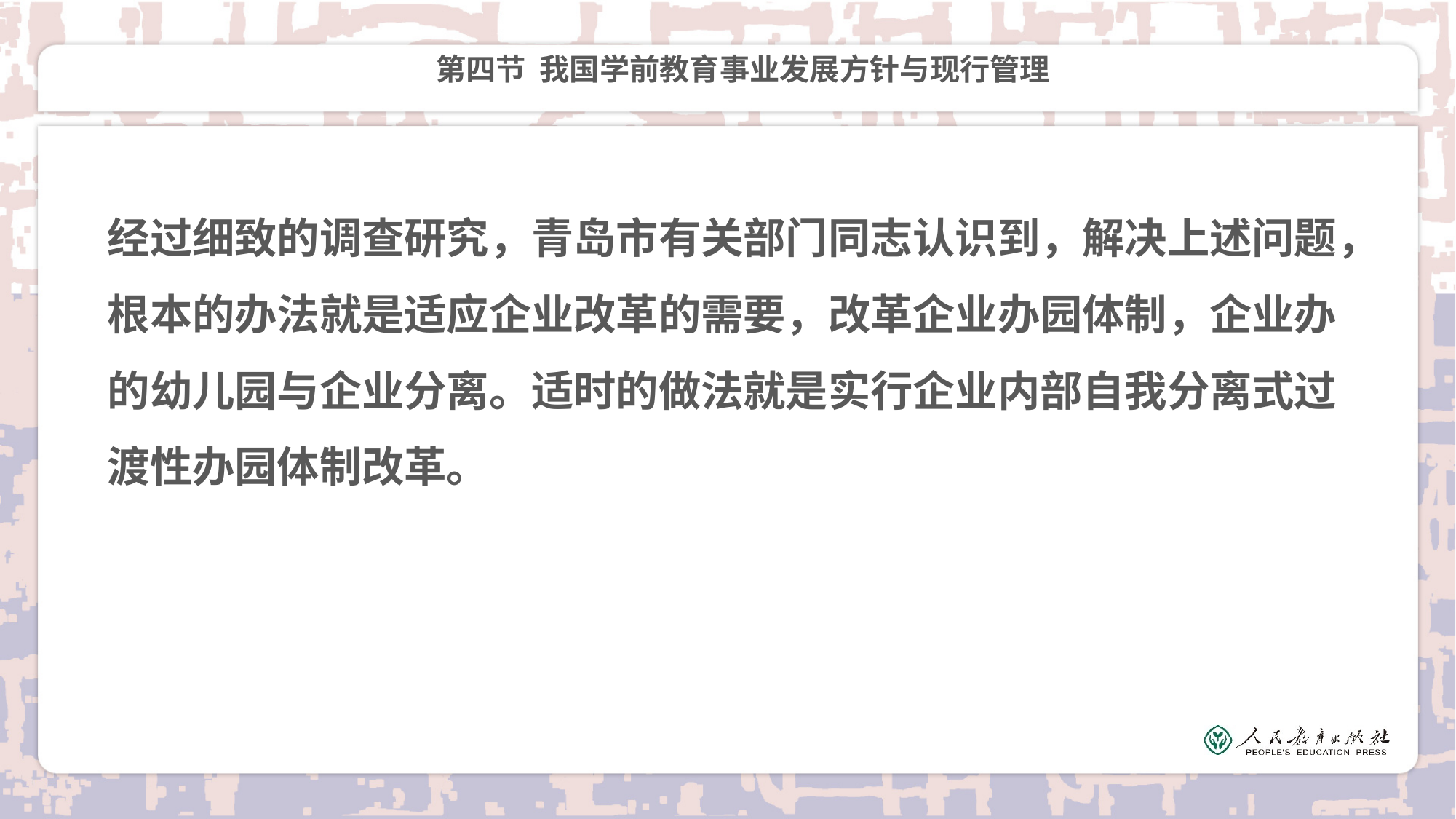

# 第四节  我国学前教育事业发展方针与现行管理
经过细致的调查研究，青岛市有关部门同志认识到，解决上述问题，根本的办法就是适应企业改革的需要，改革企业办园体制，企业办的幼儿园与企业分离。适时的做法就是实行企业内部自我分离式过渡性办园体制改革。